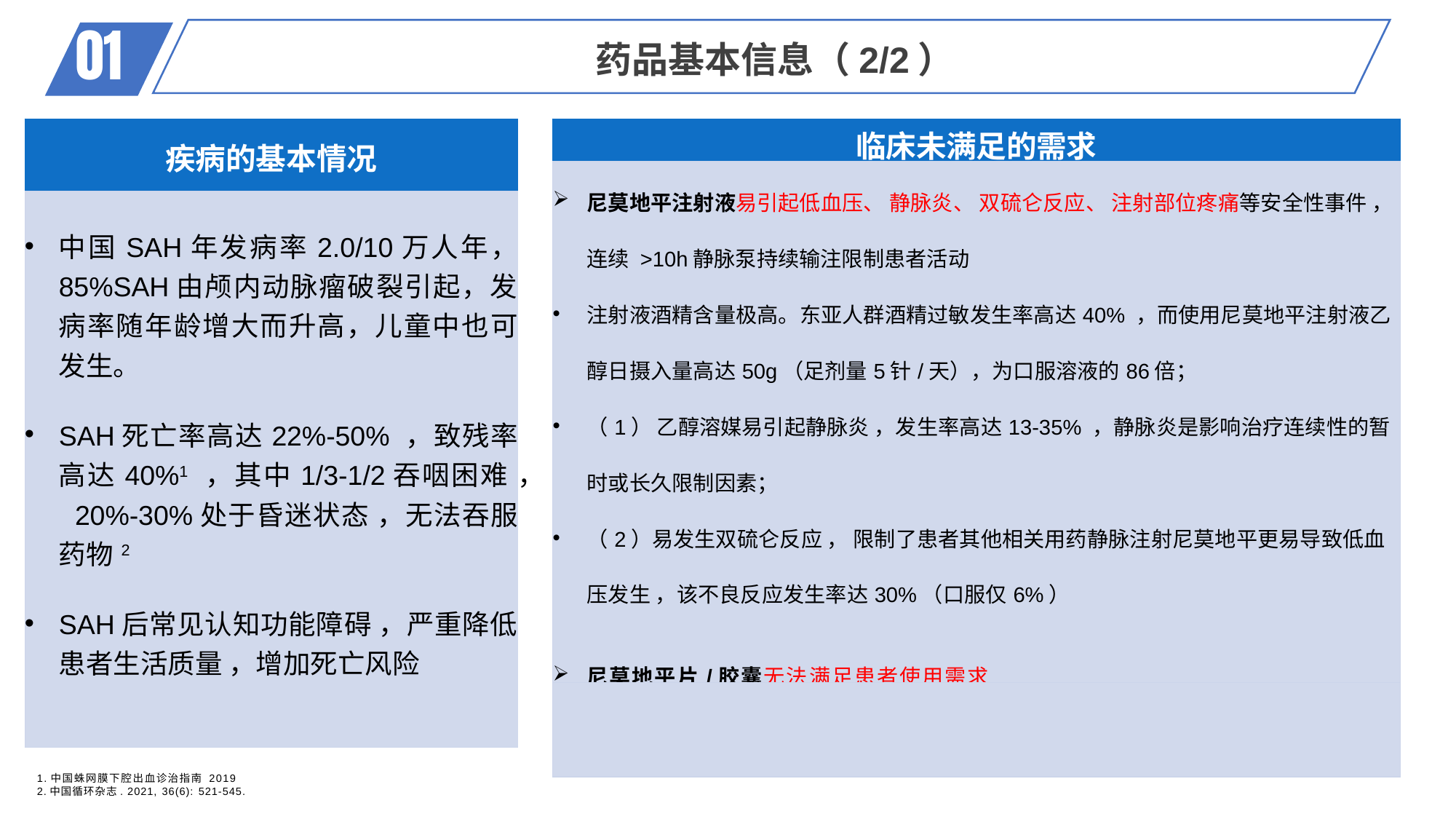

01

药品基本信息（2/2）
| 疾病的基本情况 |
| --- |
| 中国SAH年发病率2.0/10万人年， 85%SAH由颅内动脉瘤破裂引起，发病率随年龄增大而升高，儿童中也可发生。 SAH死亡率高达22%-50% ，致残率高达40%1 ，其中1/3-1/2吞咽困难 ， 20%-30%处于昏迷状态 ，无法吞服药物2 SAH后常见认知功能障碍 ，严重降低患者生活质量 ，增加死亡风险 |
| 临床未满足的需求 |
| --- |
| 尼莫地平注射液易引起低血压、 静脉炎、 双硫仑反应、 注射部位疼痛等安全性事件 ，连续 >10h静脉泵持续输注限制患者活动 注射液酒精含量极高。东亚人群酒精过敏发生率高达40% ，而使用尼莫地平注射液乙醇日摄入量高达50g（足剂量5针/天），为口服溶液的86倍； （1） 乙醇溶媒易引起静脉炎 ，发生率高达13-35% ，静脉炎是影响治疗连续性的暂时或长久限制因素； （2）易发生双硫仑反应 ， 限制了患者其他相关用药静脉注射尼莫地平更易导致低血压发生 ，该不良反应发生率达30%（口服仅6%） 尼莫地平片/胶囊无法满足患者使用需求 老年、昏迷、吞咽困难等患者难以直接服用片/胶囊剂型 |
|  |
1.中国蛛网膜下腔出血诊治指南 2019
2.中国循环杂志. 2021, 36(6): 521-545.